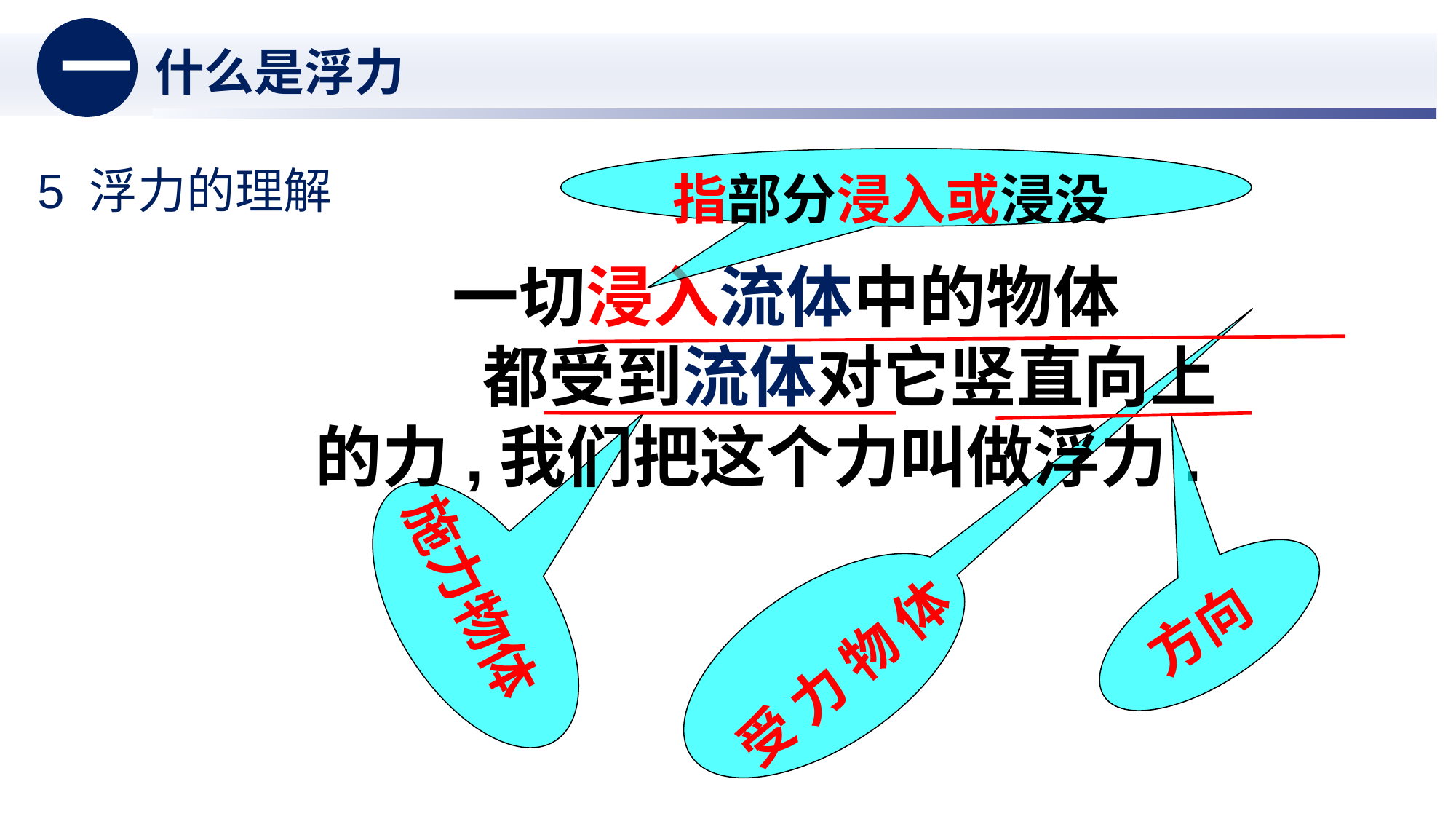

一

什么是浮力

        一切浸入流体中的物体
          都受到流体对它竖直向上
的力,我们把这个力叫做浮力.

5 浮力的理解
指部分浸入或浸没

施力物体

方向

受 力 物 体
小猪快跑